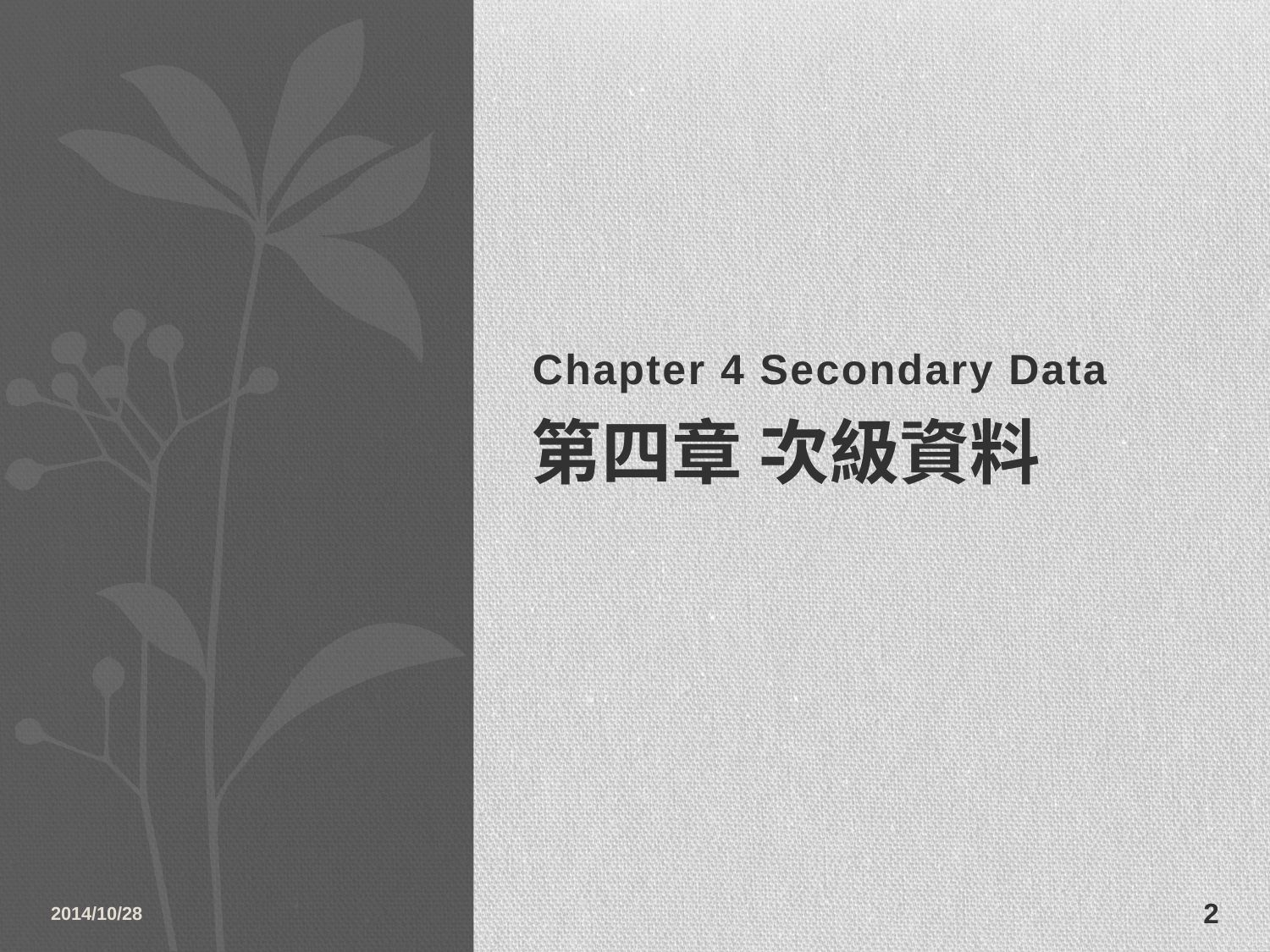

Chapter 4 Secondary Data
# 第四章 次級資料
2014/10/28
2